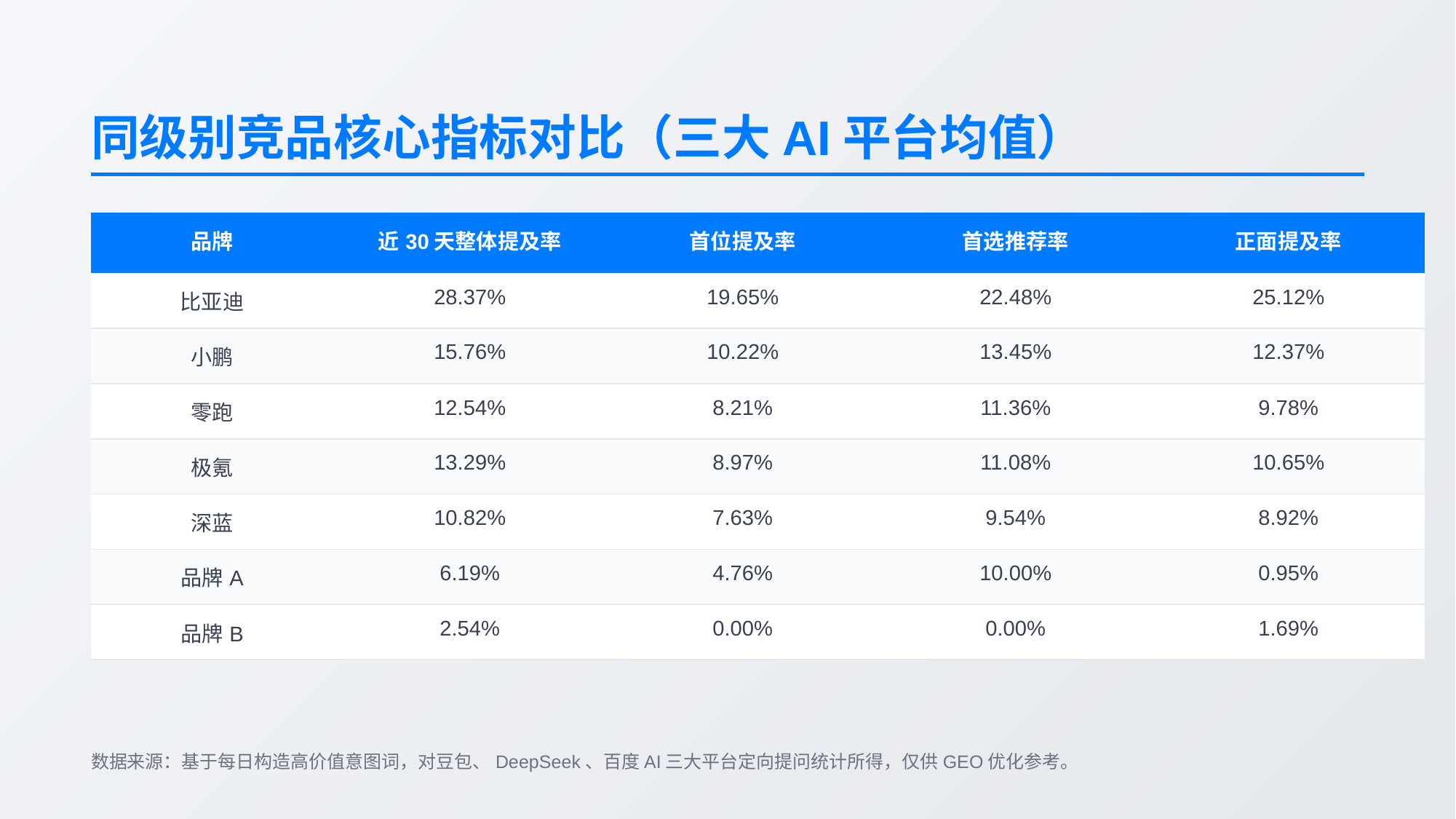

同级别竞品核心指标对比（三大AI平台均值）
| 品牌 | 近30天整体提及率 | 首位提及率 | 首选推荐率 | 正面提及率 |
| --- | --- | --- | --- | --- |
| 比亚迪 | 28.37% | 19.65% | 22.48% | 25.12% |
| 小鹏 | 15.76% | 10.22% | 13.45% | 12.37% |
| 零跑 | 12.54% | 8.21% | 11.36% | 9.78% |
| 极氪 | 13.29% | 8.97% | 11.08% | 10.65% |
| 深蓝 | 10.82% | 7.63% | 9.54% | 8.92% |
| 品牌A | 6.19% | 4.76% | 10.00% | 0.95% |
| 品牌B | 2.54% | 0.00% | 0.00% | 1.69% |
数据来源：基于每日构造高价值意图词，对豆包、DeepSeek、百度AI三大平台定向提问统计所得，仅供GEO优化参考。